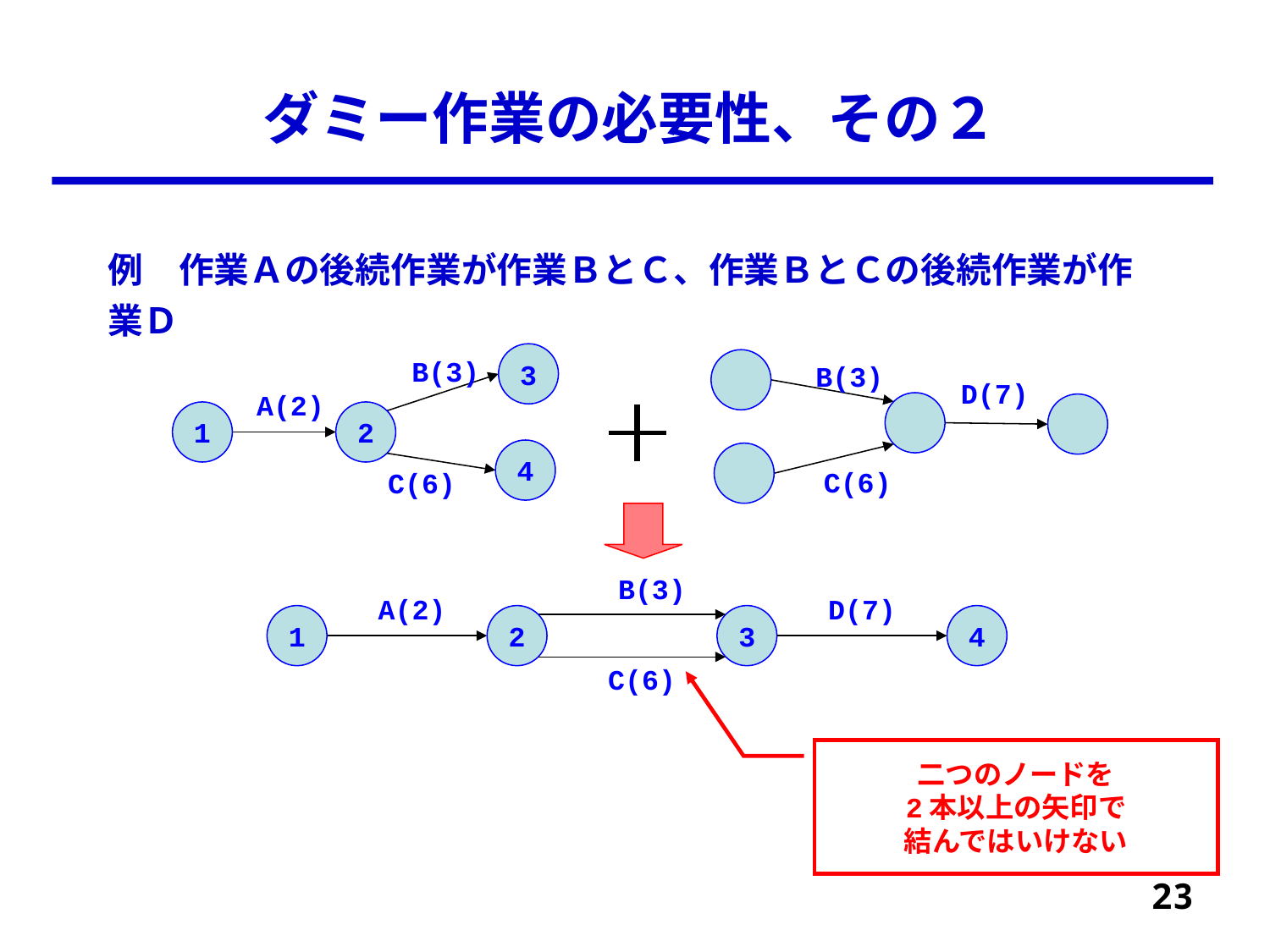

# ダミー作業の必要性、その２
例　作業Ａの後続作業が作業ＢとＣ、作業ＢとＣの後続作業が作業Ｄ
3
B(3)

B(3)
D(7)
A(2)

1
2

4

C(6)
C(6)

B(3)
A(2)
D(7)
1
2
3
4
C(6)
二つのノードを
2本以上の矢印で
結んではいけない
23